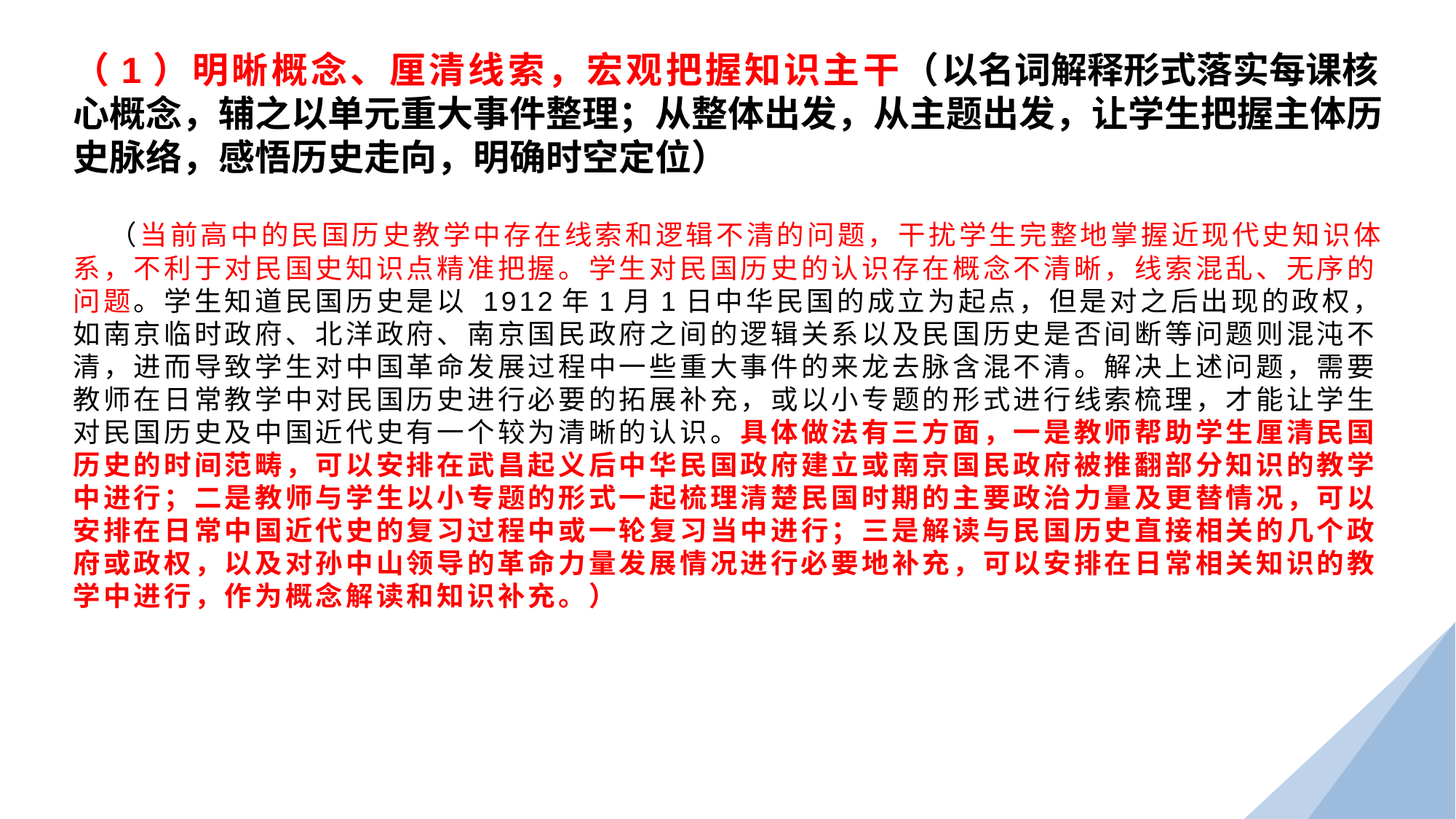

（1）明晰概念、厘清线索，宏观把握知识主干（以名词解释形式落实每课核心概念，辅之以单元重大事件整理；从整体出发，从主题出发，让学生把握主体历史脉络，感悟历史走向，明确时空定位）

   （当前高中的民国历史教学中存在线索和逻辑不清的问题，干扰学生完整地掌握近现代史知识体系，不利于对民国史知识点精准把握。学生对民国历史的认识存在概念不清晰，线索混乱、无序的问题。学生知道民国历史是以 1912年1月1日中华民国的成立为起点，但是对之后出现的政权，如南京临时政府、北洋政府、南京国民政府之间的逻辑关系以及民国历史是否间断等问题则混沌不清，进而导致学生对中国革命发展过程中一些重大事件的来龙去脉含混不清。解决上述问题，需要教师在日常教学中对民国历史进行必要的拓展补充，或以小专题的形式进行线索梳理，才能让学生对民国历史及中国近代史有一个较为清晰的认识。具体做法有三方面，一是教师帮助学生厘清民国历史的时间范畴，可以安排在武昌起义后中华民国政府建立或南京国民政府被推翻部分知识的教学中进行；二是教师与学生以小专题的形式一起梳理清楚民国时期的主要政治力量及更替情况，可以安排在日常中国近代史的复习过程中或一轮复习当中进行；三是解读与民国历史直接相关的几个政府或政权，以及对孙中山领导的革命力量发展情况进行必要地补充，可以安排在日常相关知识的教学中进行，作为概念解读和知识补充。）

35